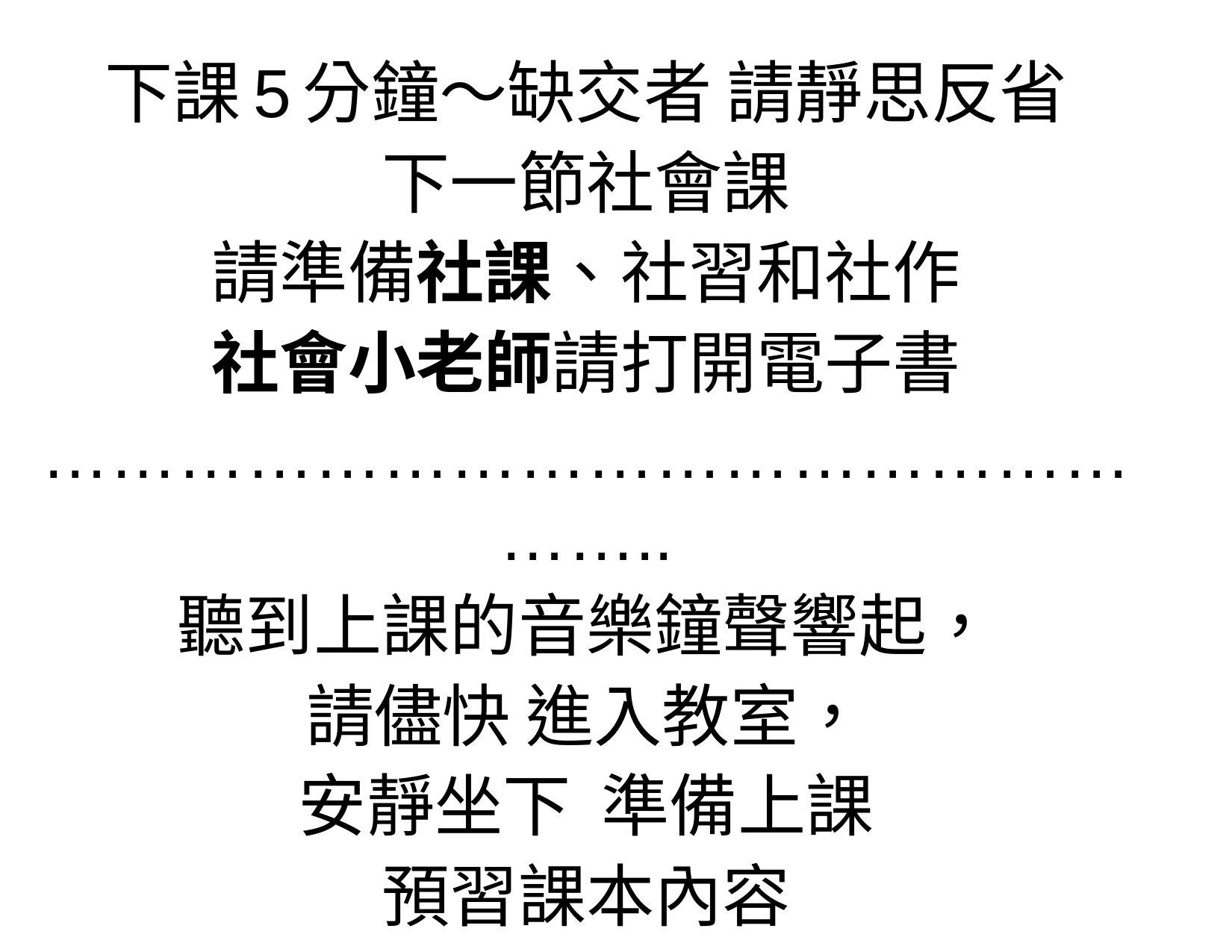

下課5分鐘～缺交者 請靜思反省
下一節社會課
請準備社課、社習和社作
社會小老師請打開電子書
………………………………………………..
聽到上課的音樂鐘聲響起，
請儘快 進入教室，
安靜坐下  準備上課
預習課本內容